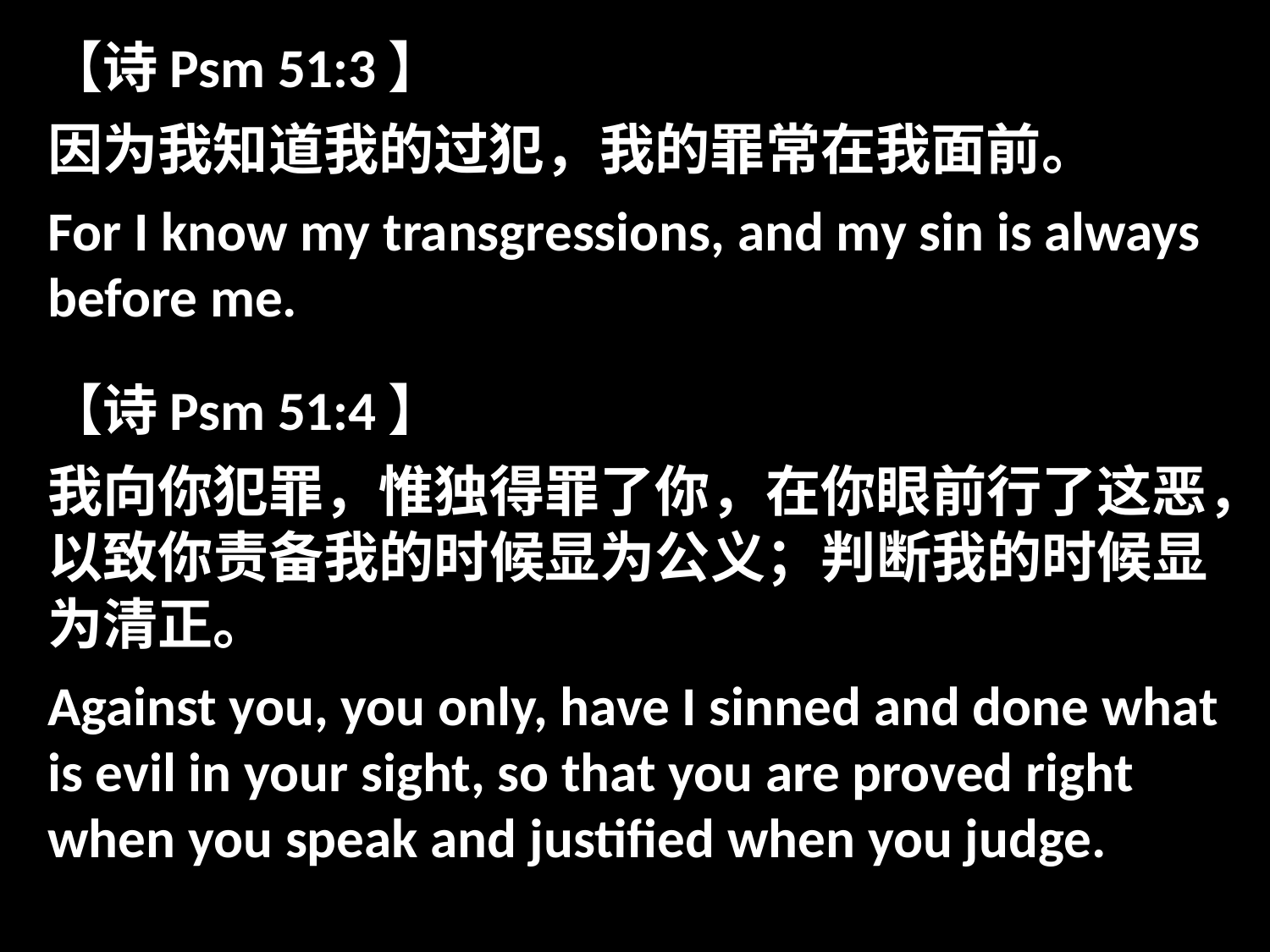

【诗Psm 51:3】
因为我知道我的过犯，我的罪常在我面前。
For I know my transgressions, and my sin is always before me.

【诗Psm 51:4】
我向你犯罪，惟独得罪了你，在你眼前行了这恶，以致你责备我的时候显为公义；判断我的时候显为清正。
Against you, you only, have I sinned and done what is evil in your sight, so that you are proved right when you speak and justified when you judge.